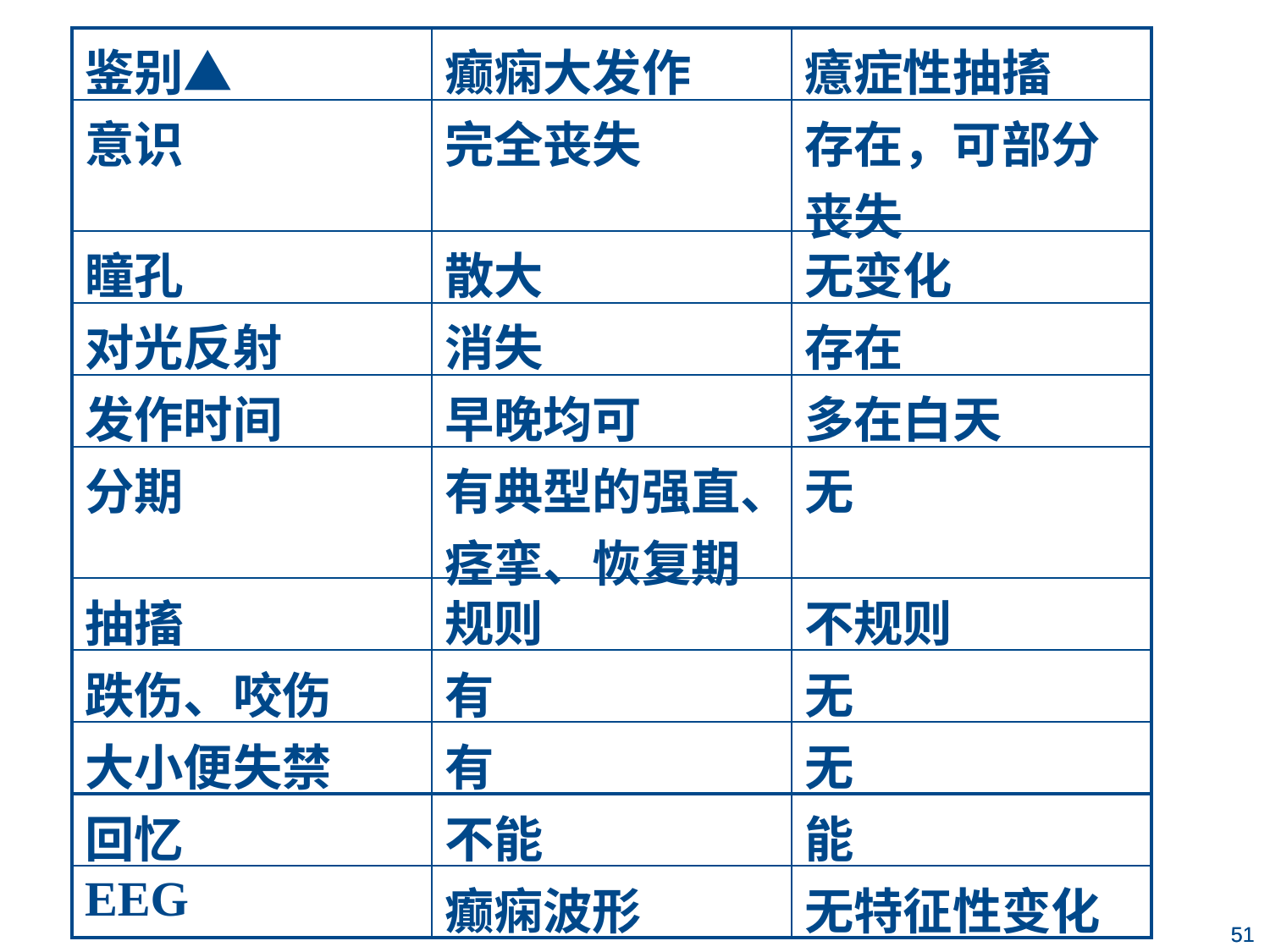

| 鉴别▲ | 癫痫大发作 | 癔症性抽搐 |
| --- | --- | --- |
| 意识 | 完全丧失 | 存在，可部分丧失 |
| 瞳孔 | 散大 | 无变化 |
| 对光反射 | 消失 | 存在 |
| 发作时间 | 早晚均可 | 多在白天 |
| 分期 | 有典型的强直、痉挛、恢复期 | 无 |
| 抽搐 | 规则 | 不规则 |
| 跌伤、咬伤 | 有 | 无 |
| 大小便失禁 | 有 | 无 |
| 回忆 | 不能 | 能 |
| EEG | 癫痫波形 | 无特征性变化 |